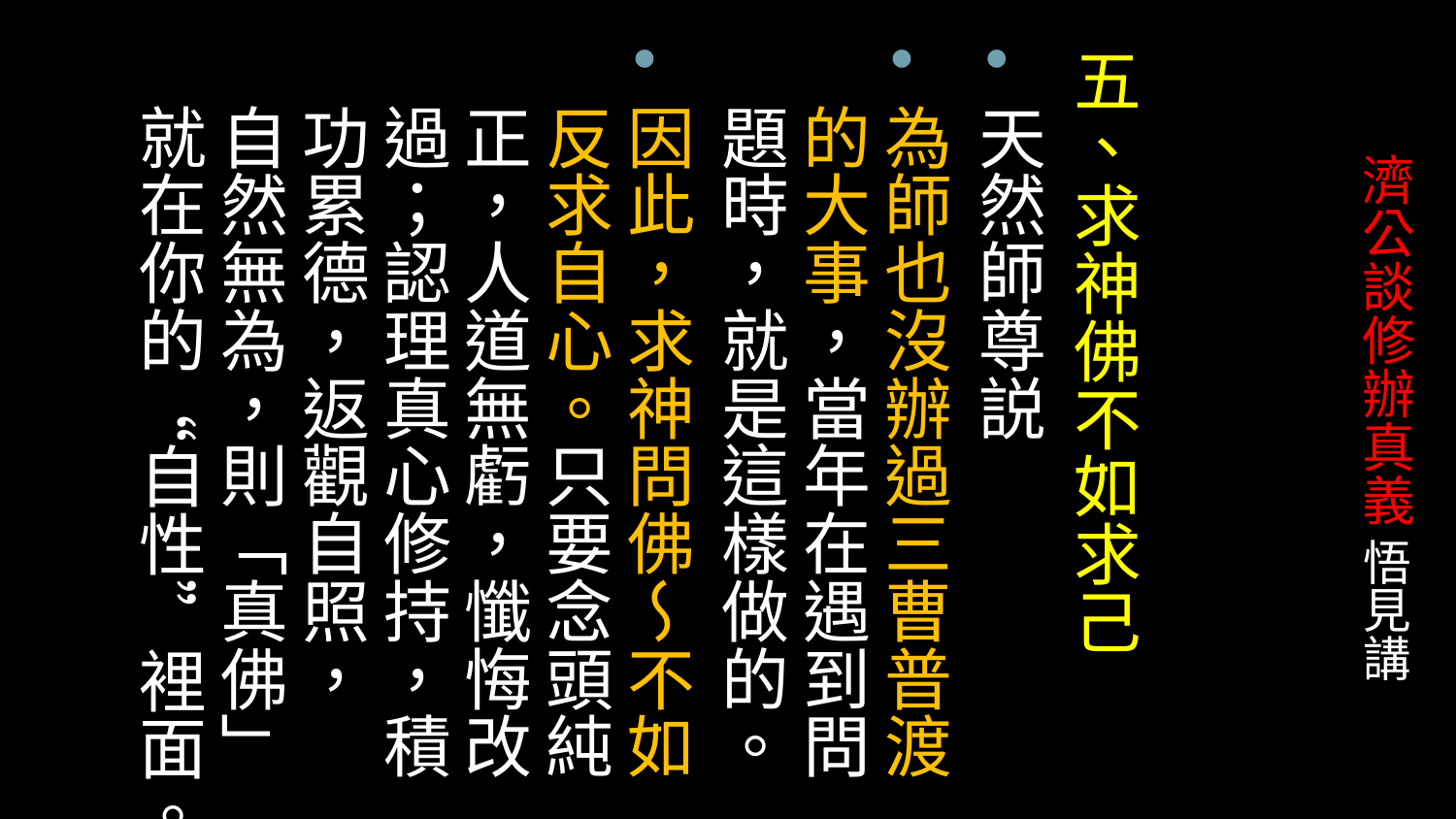

五、求神佛不如求己
天然師尊説
為師也沒辦過三曹普渡的大事，當年在遇到問題時，就是這樣做的。
因此，求神問佛～不如反求自心。只要念頭純正，人道無虧，懺悔改過；認理真心修持，積功累德，返觀自照， 自然無為，則「真佛」就在你的“自性”裡面。

# 濟公談修辦真義 悟見講